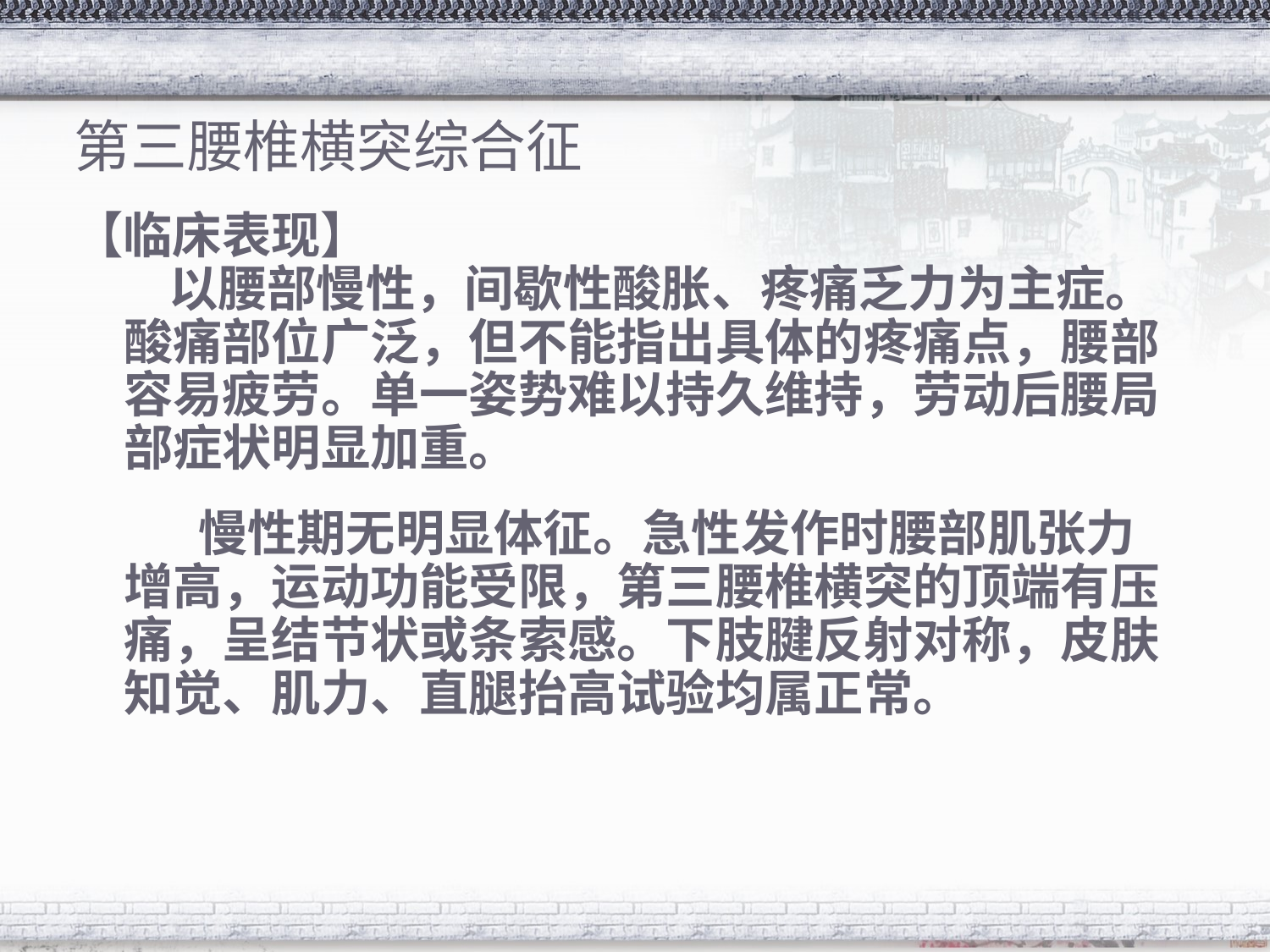

# 第三腰椎横突综合征
【临床表现】
    以腰部慢性，间歇性酸胀、疼痛乏力为主症。酸痛部位广泛，但不能指出具体的疼痛点，腰部容易疲劳。单一姿势难以持久维持，劳动后腰局部症状明显加重。
          慢性期无明显体征。急性发作时腰部肌张力增高，运动功能受限，第三腰椎横突的顶端有压痛，呈结节状或条索感。下肢腱反射对称，皮肤知觉、肌力、直腿抬高试验均属正常。